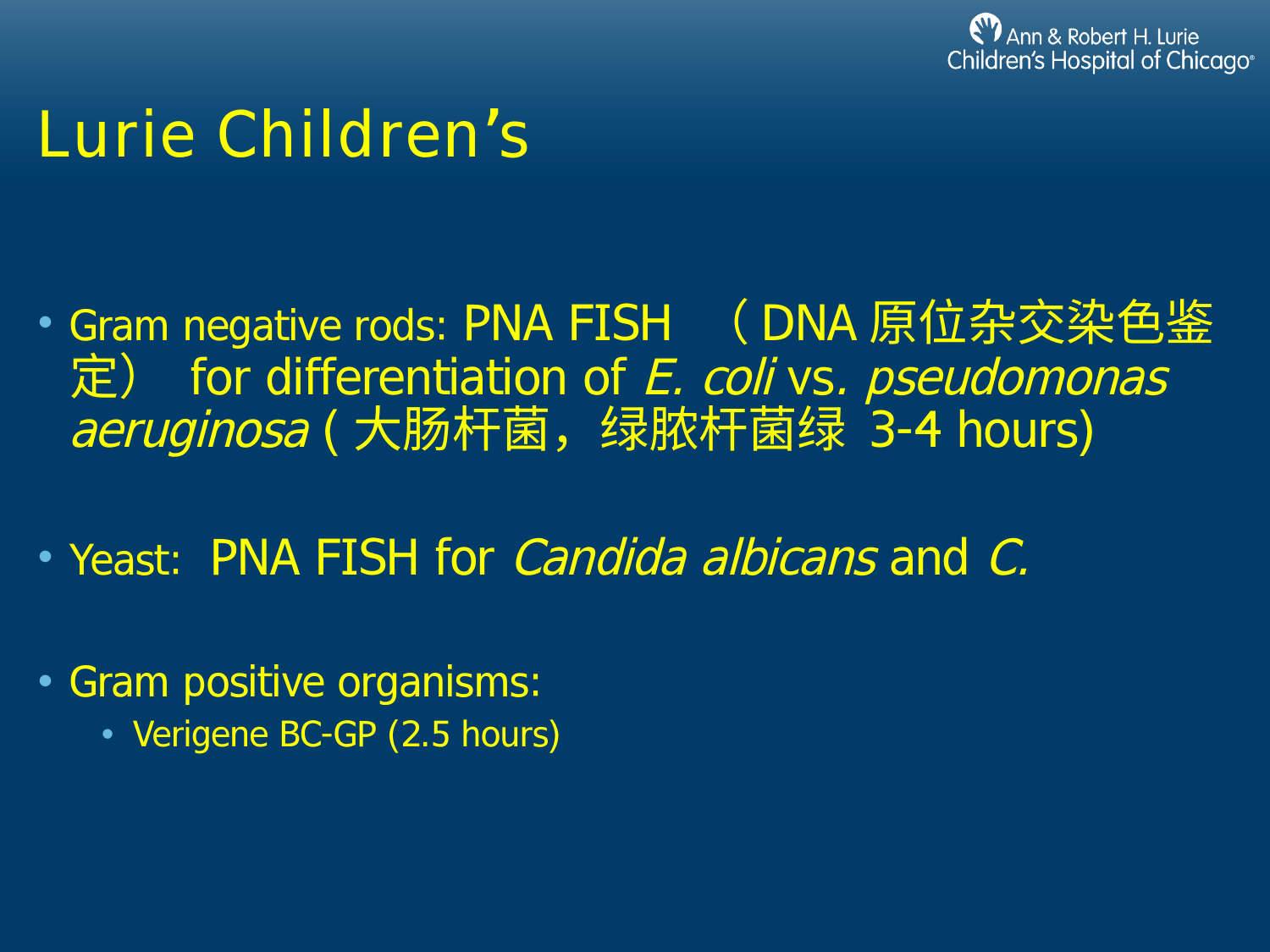

# Lurie Children’s
Gram negative rods: PNA FISH （DNA原位杂交染色鉴定） for differentiation of E. coli vs. pseudomonas aeruginosa (大肠杆菌，绿脓杆菌绿 3-4 hours)

Yeast:  PNA FISH for Candida albicans and C.

Gram positive organisms:
Verigene BC-GP (2.5 hours)